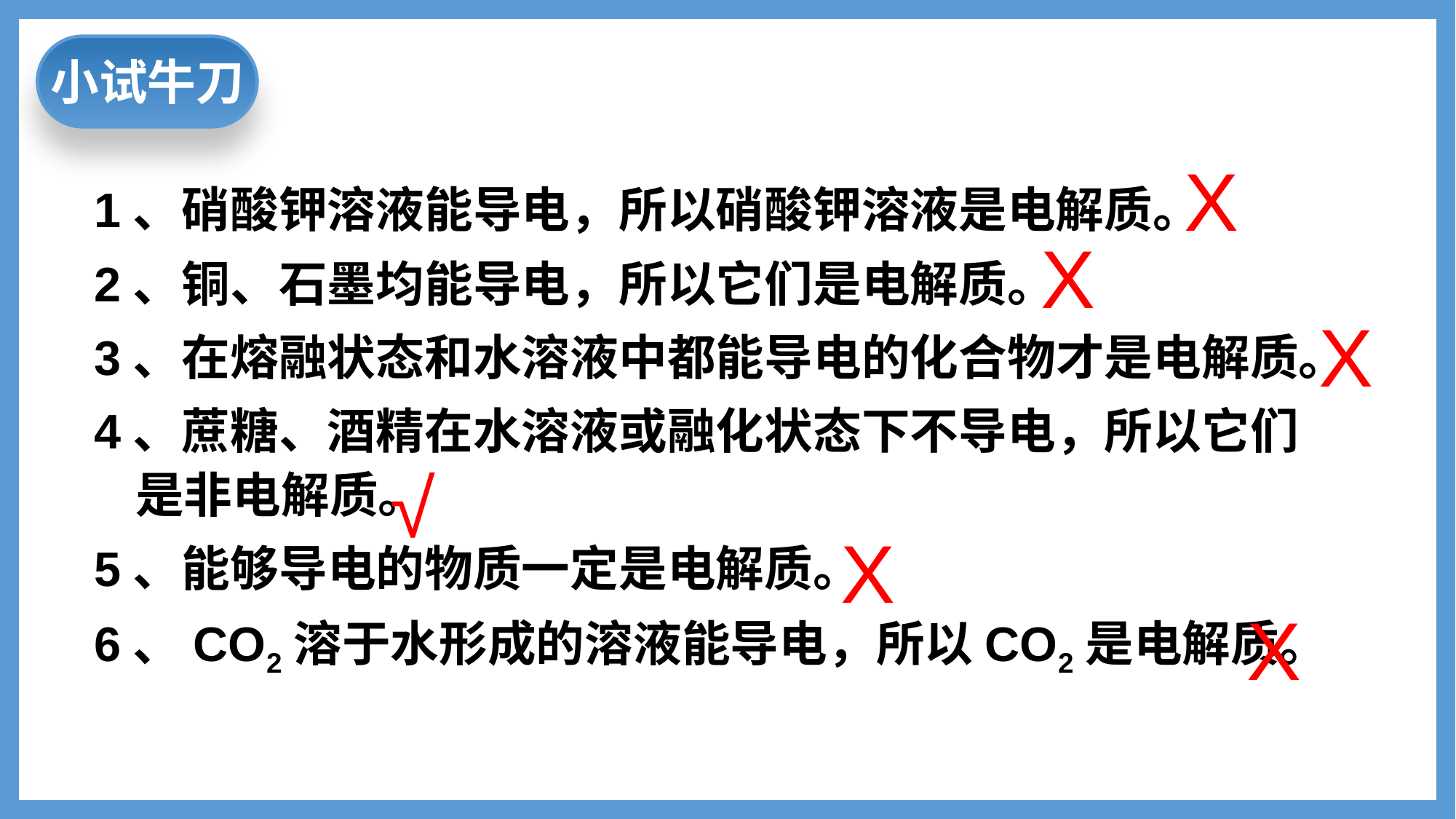

小试牛刀
X
1、硝酸钾溶液能导电，所以硝酸钾溶液是电解质。
2、铜、石墨均能导电，所以它们是电解质。
3、在熔融状态和水溶液中都能导电的化合物才是电解质。
4、蔗糖、酒精在水溶液或融化状态下不导电，所以它们是非电解质。
5、能够导电的物质一定是电解质。
6、CO2溶于水形成的溶液能导电，所以CO2是电解质。
X
X
√
X
X